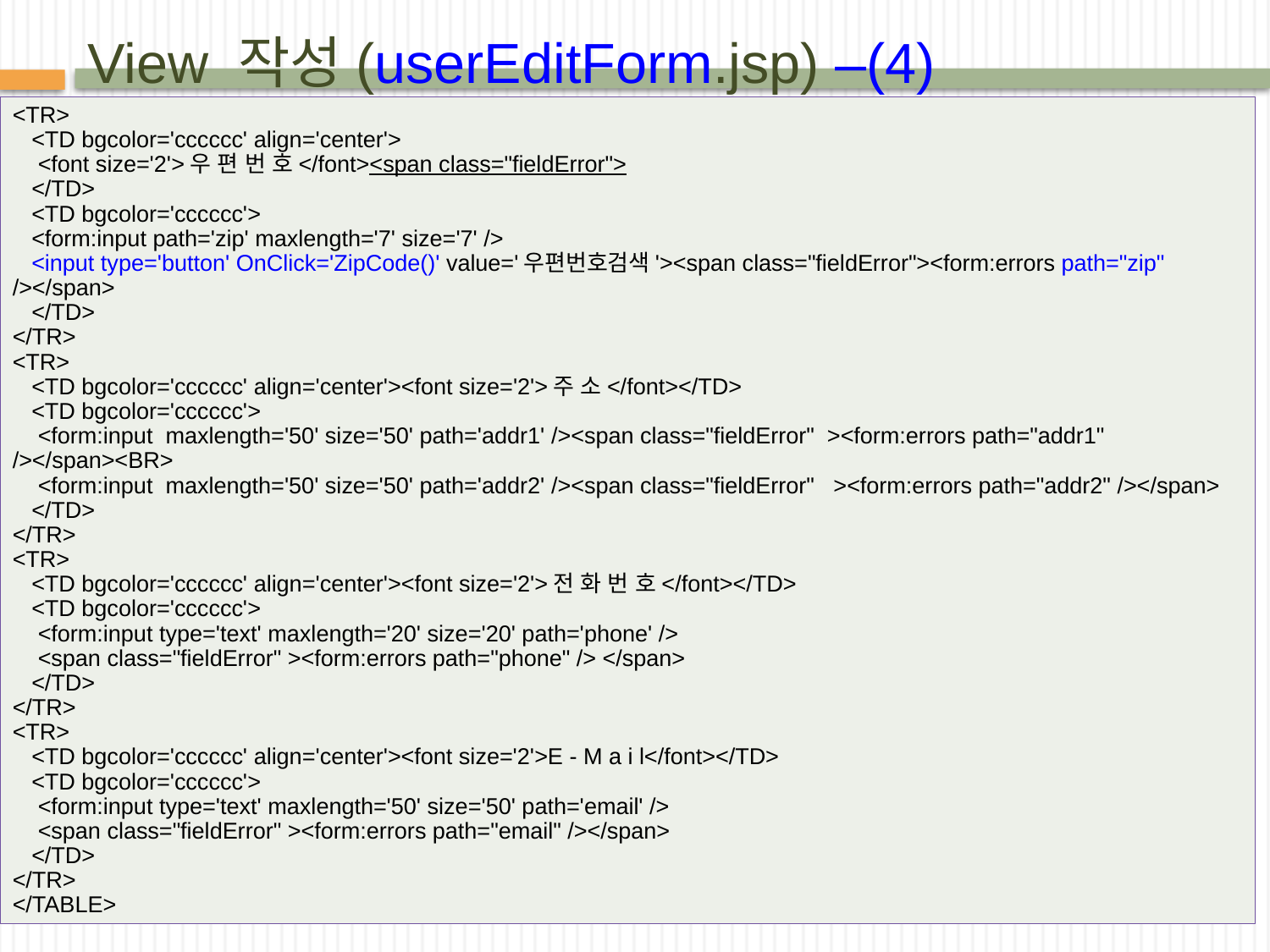

# View 작성(userEditForm.jsp) –(4)
<TR>
   <TD bgcolor='cccccc' align='center'>
    <font size='2'>우 편 번 호</font><span class="fieldError">
   </TD>
   <TD bgcolor='cccccc'>
   <form:input path='zip' maxlength='7' size='7' />
   <input type='button' OnClick='ZipCode()' value='우편번호검색'><span class="fieldError"><form:errors path="zip" /></span>
   </TD>
</TR>
<TR>
   <TD bgcolor='cccccc' align='center'><font size='2'>주 소</font></TD>
   <TD bgcolor='cccccc'>
    <form:input  maxlength='50' size='50' path='addr1' /><span class="fieldError"  ><form:errors path="addr1" /></span><BR>
    <form:input  maxlength='50' size='50' path='addr2' /><span class="fieldError"   ><form:errors path="addr2" /></span>
   </TD>
</TR>
<TR>
   <TD bgcolor='cccccc' align='center'><font size='2'>전 화 번 호</font></TD>
   <TD bgcolor='cccccc'>
    <form:input type='text' maxlength='20' size='20' path='phone' />
    <span class="fieldError" ><form:errors path="phone" /> </span>
   </TD>
</TR>
<TR>
   <TD bgcolor='cccccc' align='center'><font size='2'>E - M a i l</font></TD>
   <TD bgcolor='cccccc'>
    <form:input type='text' maxlength='50' size='50' path='email' />
    <span class="fieldError" ><form:errors path="email" /></span>
   </TD>
</TR>
</TABLE>